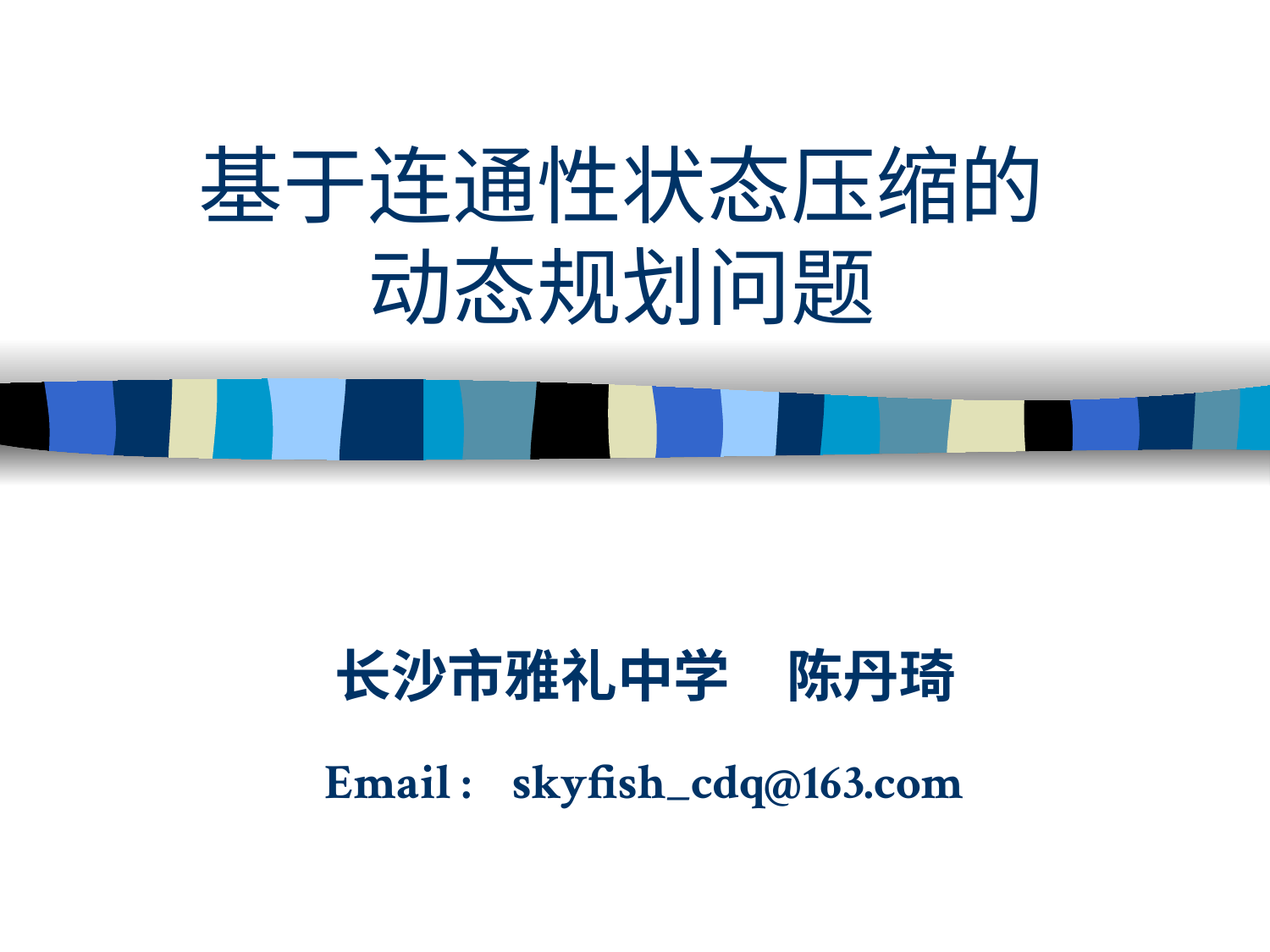

# 基于连通性状态压缩的 动态规划问题
长沙市雅礼中学　陈丹琦

Email :    skyfish_cdq@163.com